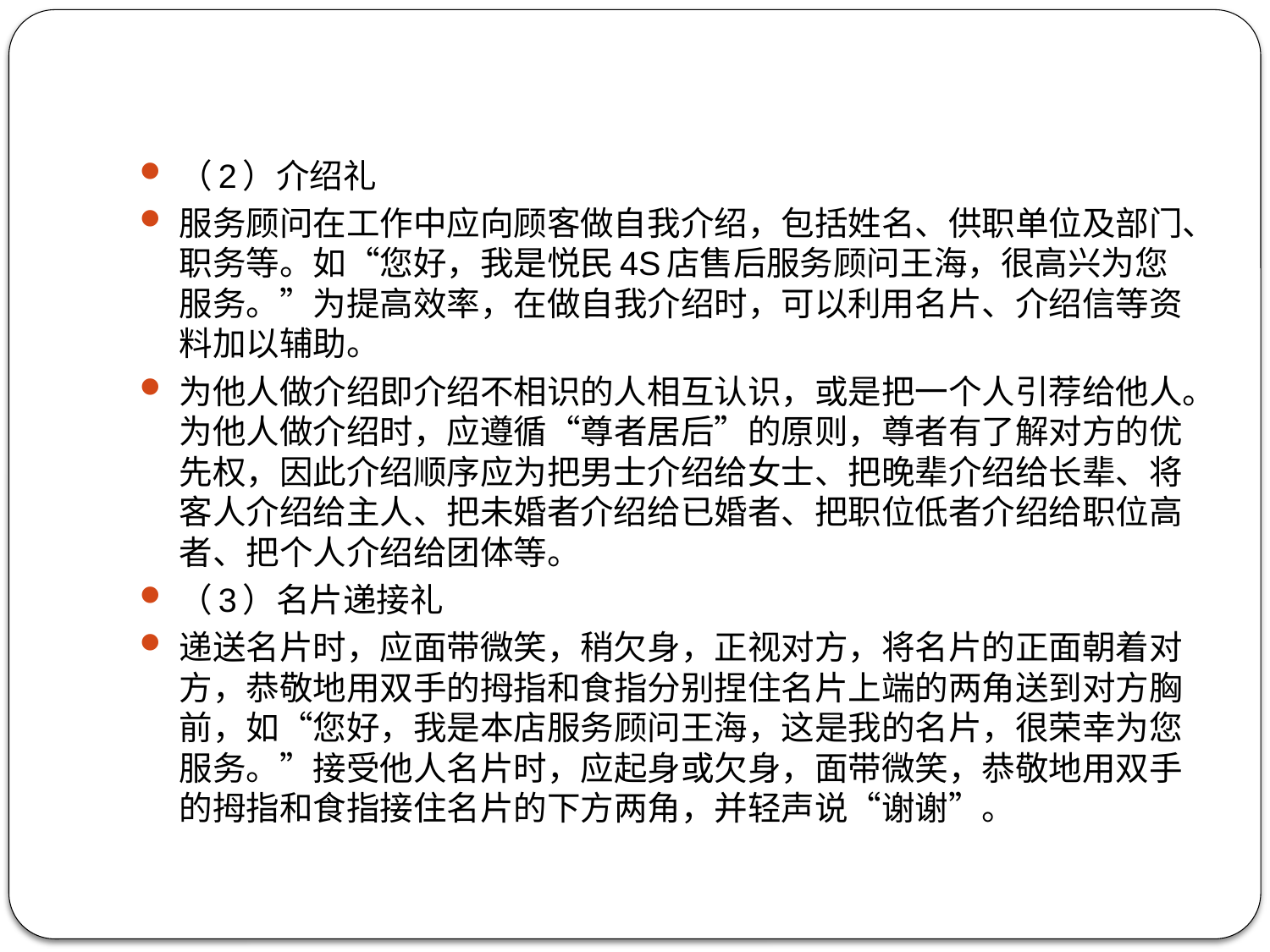

（2）介绍礼
服务顾问在工作中应向顾客做自我介绍，包括姓名、供职单位及部门、职务等。如“您好，我是悦民4S店售后服务顾问王海，很高兴为您服务。”为提高效率，在做自我介绍时，可以利用名片、介绍信等资料加以辅助。
为他人做介绍即介绍不相识的人相互认识，或是把一个人引荐给他人。为他人做介绍时，应遵循“尊者居后”的原则，尊者有了解对方的优先权，因此介绍顺序应为把男士介绍给女士、把晚辈介绍给长辈、将客人介绍给主人、把未婚者介绍给已婚者、把职位低者介绍给职位高者、把个人介绍给团体等。
（3）名片递接礼
递送名片时，应面带微笑，稍欠身，正视对方，将名片的正面朝着对方，恭敬地用双手的拇指和食指分别捏住名片上端的两角送到对方胸前，如“您好，我是本店服务顾问王海，这是我的名片，很荣幸为您服务。”接受他人名片时，应起身或欠身，面带微笑，恭敬地用双手的拇指和食指接住名片的下方两角，并轻声说“谢谢”。